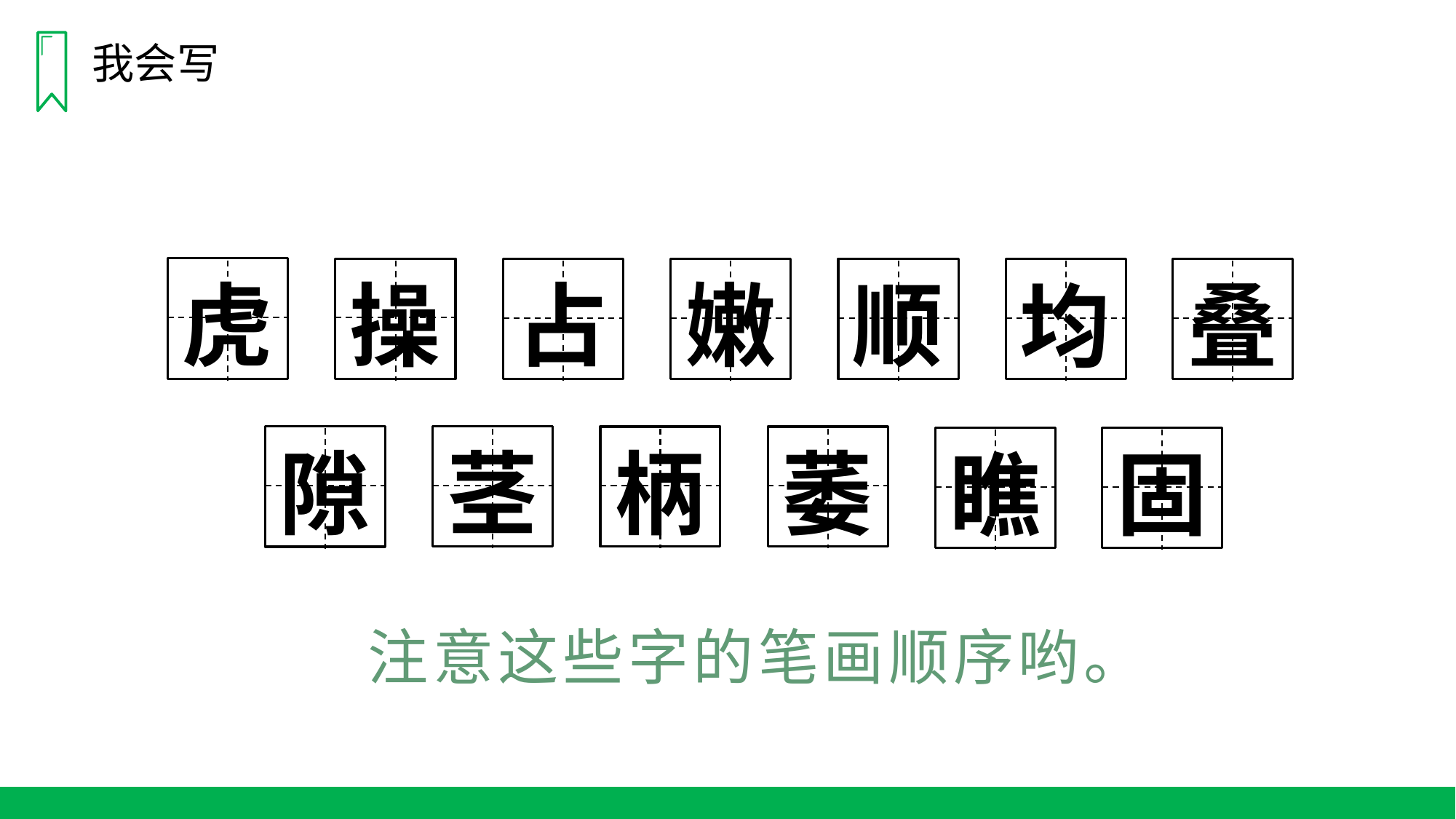

我会写

虎

操

占

嫩

顺

叠

均

隙

茎

柄

萎

固

瞧
注意这些字的笔画顺序哟。